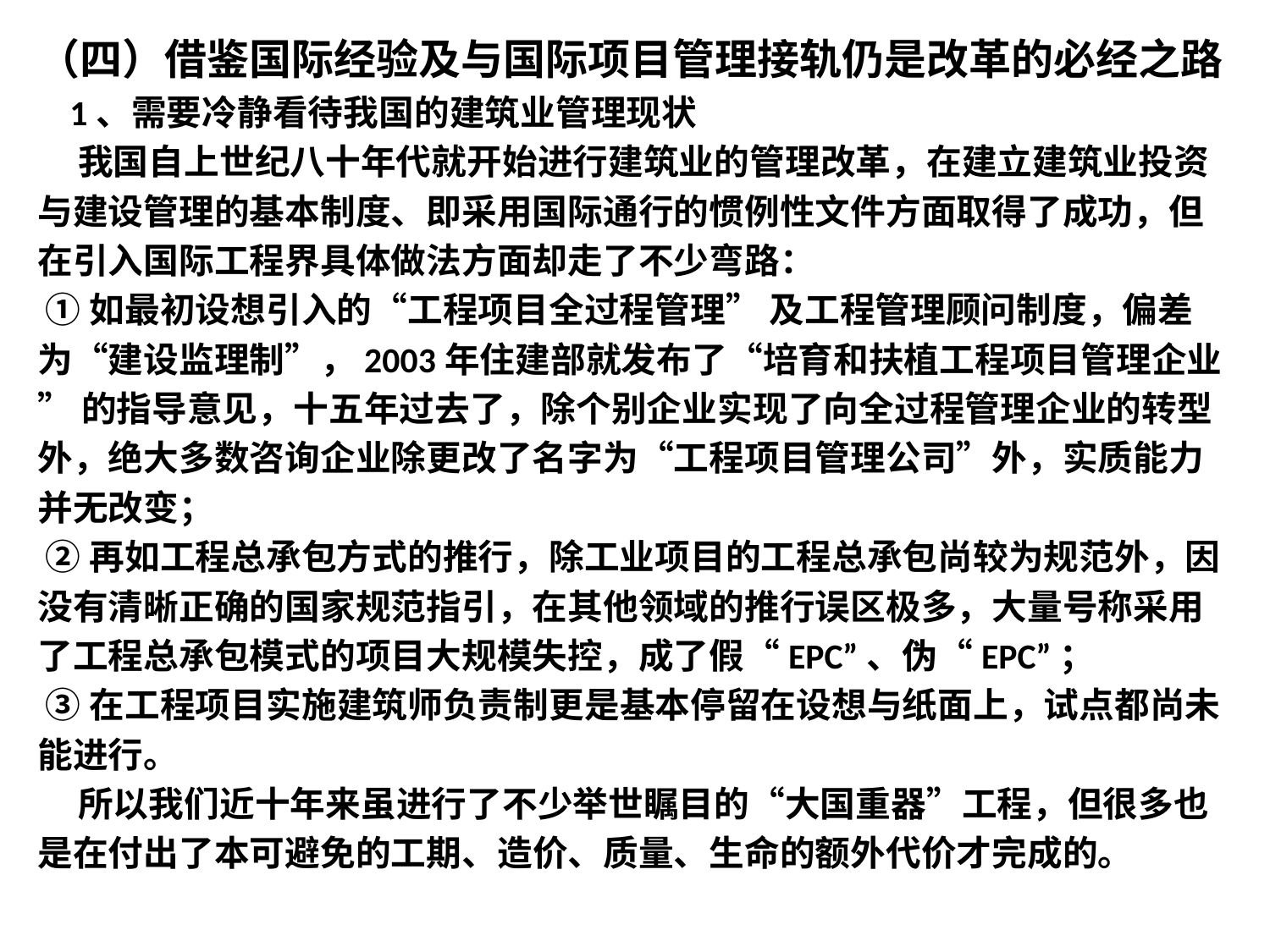

#
（四）借鉴国际经验及与国际项目管理接轨仍是改革的必经之路
    1、需要冷静看待我国的建筑业管理现状
    我国自上世纪八十年代就开始进行建筑业的管理改革，在建立建筑业投资
与建设管理的基本制度、即采用国际通行的惯例性文件方面取得了成功，但
在引入国际工程界具体做法方面却走了不少弯路：
 ①如最初设想引入的“工程项目全过程管理” 及工程管理顾问制度，偏差
为“建设监理制”，2003年住建部就发布了“培育和扶植工程项目管理企业
”的指导意见，十五年过去了，除个别企业实现了向全过程管理企业的转型
外，绝大多数咨询企业除更改了名字为“工程项目管理公司”外，实质能力
并无改变；
 ②再如工程总承包方式的推行，除工业项目的工程总承包尚较为规范外，因
没有清晰正确的国家规范指引，在其他领域的推行误区极多，大量号称采用
了工程总承包模式的项目大规模失控，成了假“EPC”、伪“EPC”；
 ③在工程项目实施建筑师负责制更是基本停留在设想与纸面上，试点都尚未
能进行。
    所以我们近十年来虽进行了不少举世瞩目的“大国重器”工程，但很多也
是在付出了本可避免的工期、造价、质量、生命的额外代价才完成的。